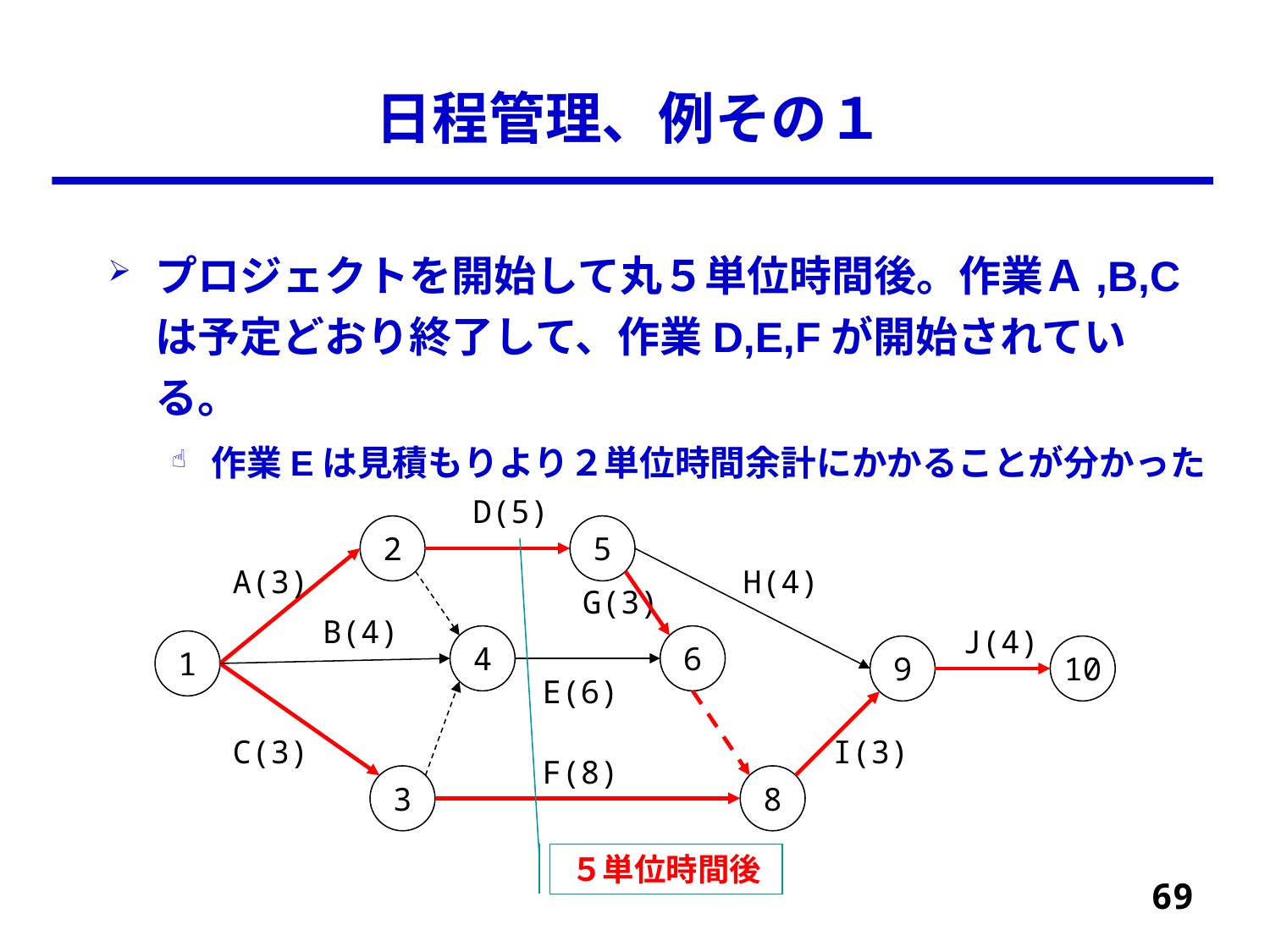

# 日程管理、例その１
プロジェクトを開始して丸５単位時間後。作業Ａ,B,Cは予定どおり終了して、作業D,E,Fが開始されている。
作業Eは見積もりより２単位時間余計にかかることが分かった
D(5)
2
5
A(3)
H(4)
G(3)
B(4)
J(4)
4
6
1
9
10
E(6)
C(3)
I(3)
F(8)
3
8
５単位時間後
69